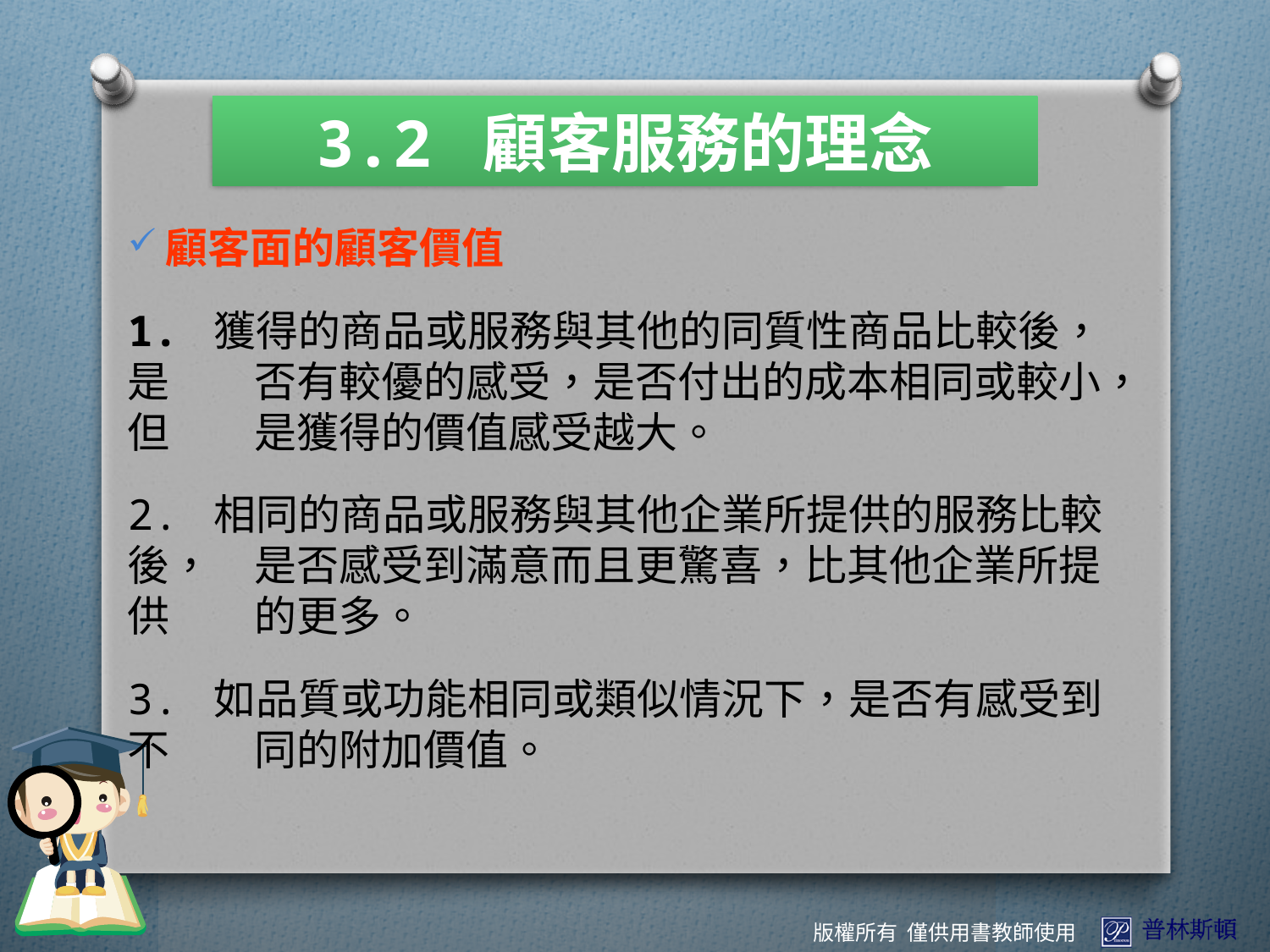

3.2 顧客服務的理念
顧客面的顧客價值
1. 獲得的商品或服務與其他的同質性商品比較後，是	否有較優的感受，是否付出的成本相同或較小，但	是獲得的價值感受越大。
2. 相同的商品或服務與其他企業所提供的服務比較後，	是否感受到滿意而且更驚喜，比其他企業所提供	的更多。
3. 如品質或功能相同或類似情況下，是否有感受到不	同的附加價值。